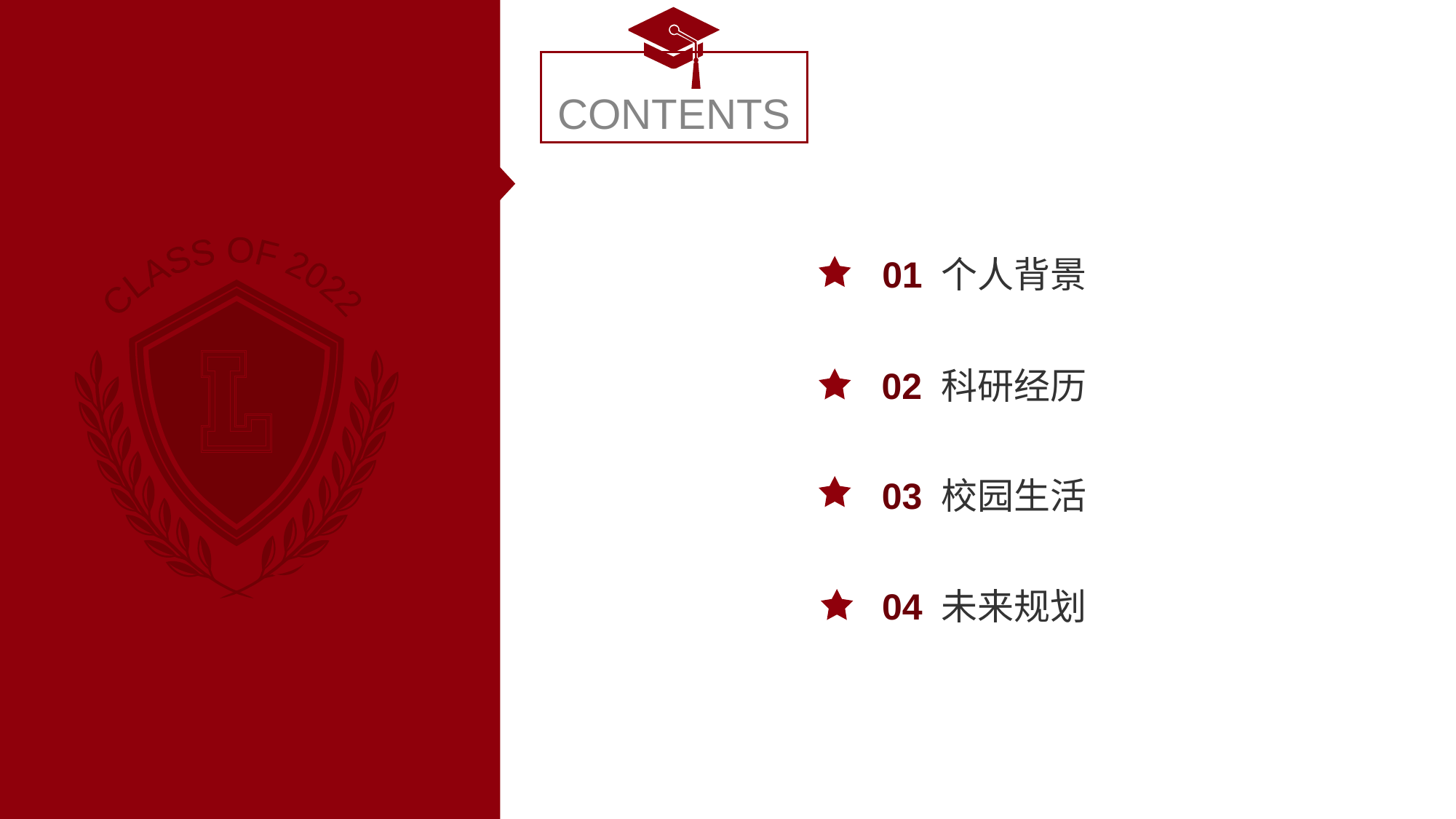

CONTENTS

01 个人背景

02 科研经历

03 校园生活

04 未来规划

 CLASS OF 2022